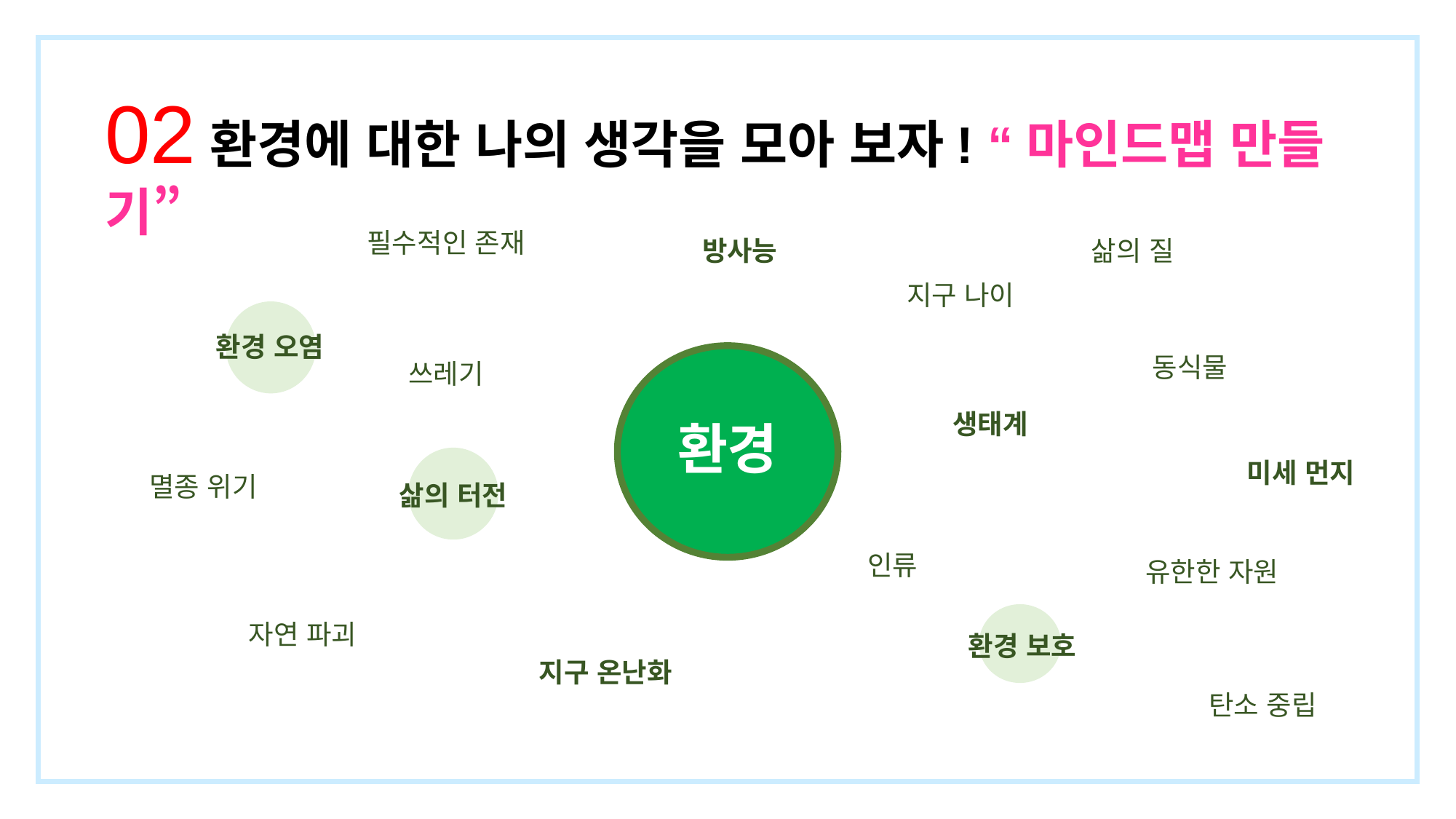

02 환경에 대한 나의 생각을 모아 보자! “마인드맵 만들기”
필수적인 존재
방사능
삶의 질
지구 나이

환경 오염
동식물

환경
쓰레기
생태계

미세 먼지
멸종 위기
삶의 터전
인류
유한한 자원

자연 파괴
환경 보호
지구 온난화
탄소 중립